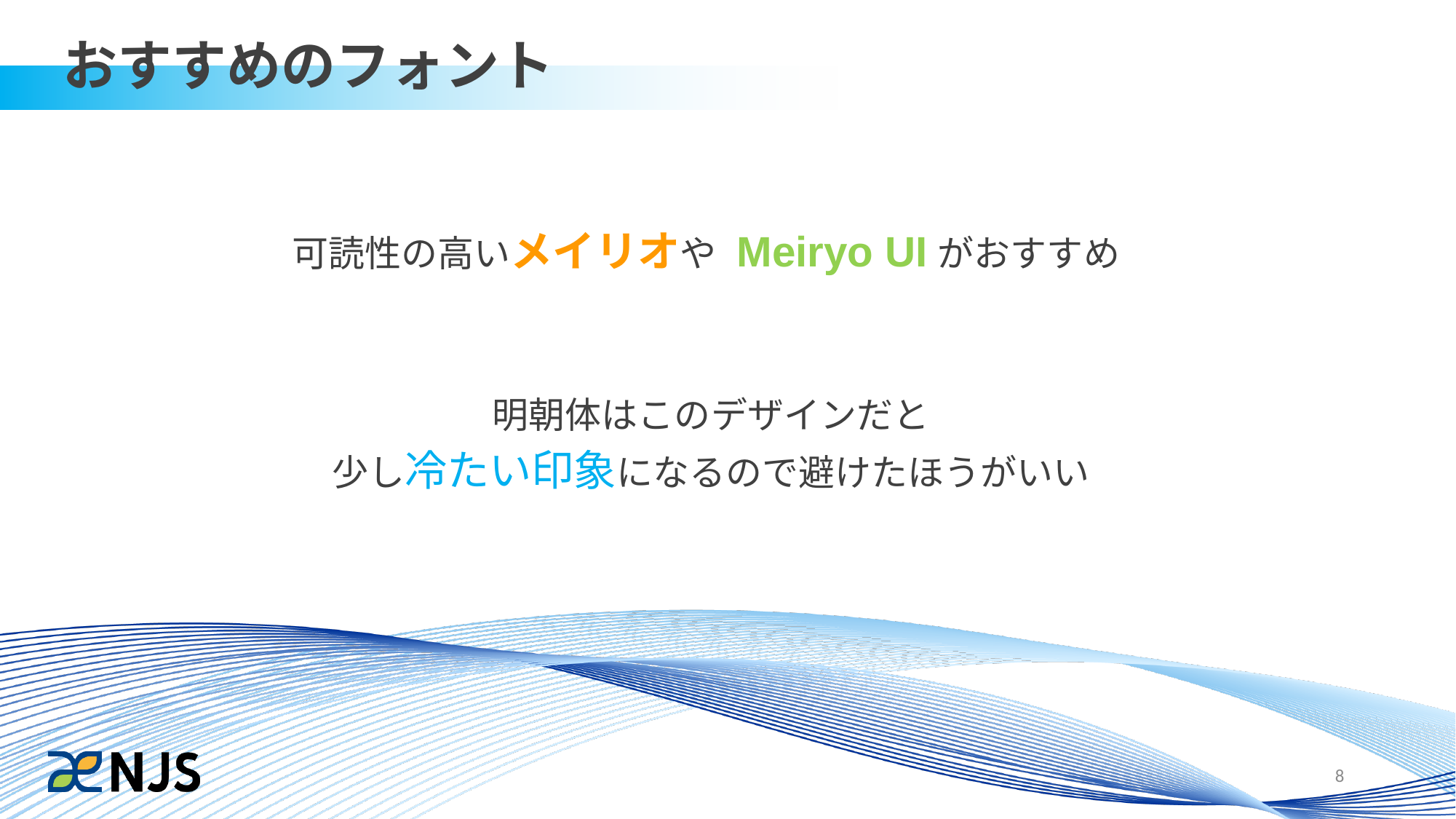

おすすめのフォント
可読性の高いメイリオや
Meiryo UIがおすすめ
明朝体はこのデザインだと
少し冷たい印象になるので避けたほうがいい
8